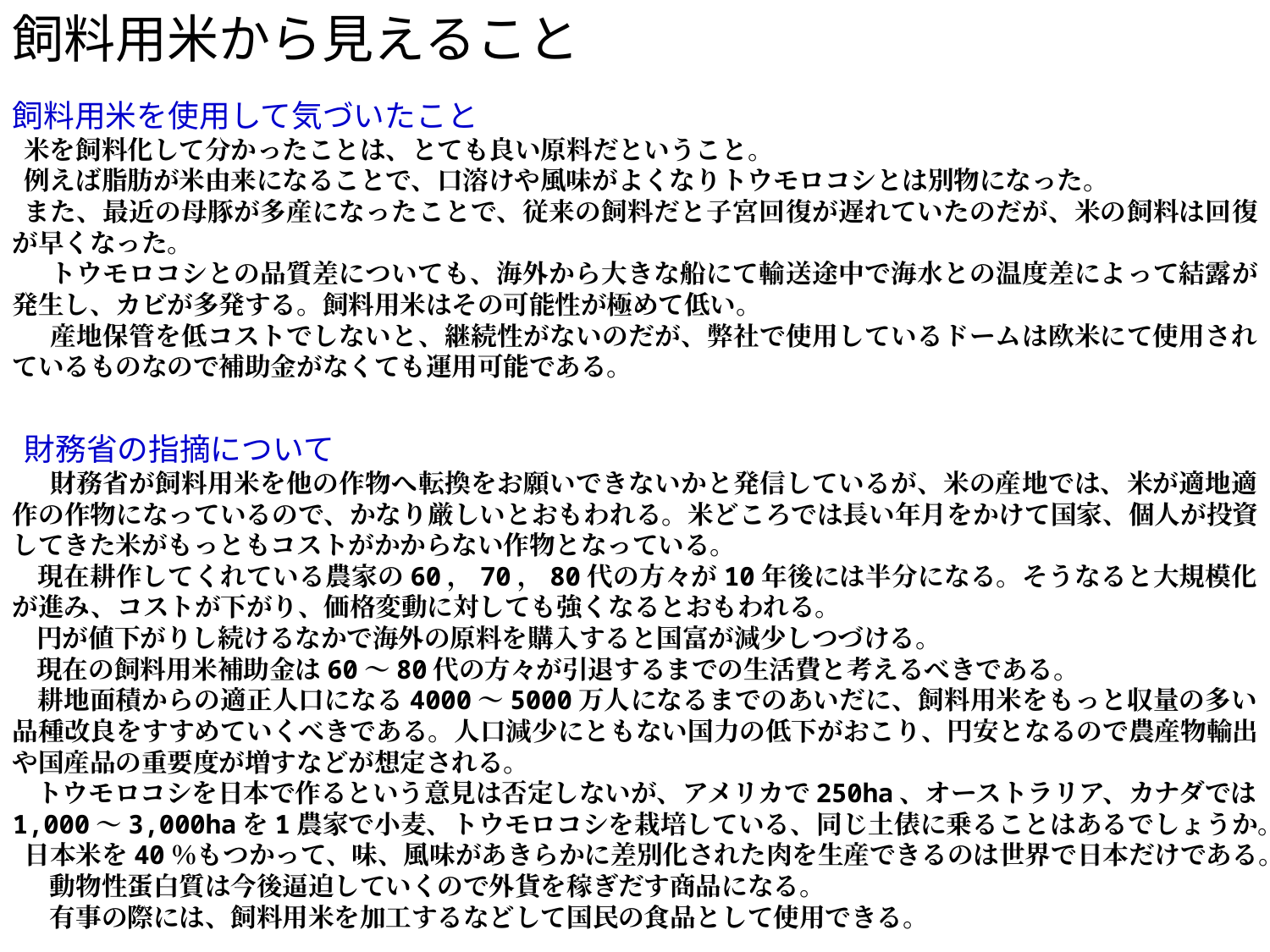

飼料用米から見えること

飼料用米を使用して気づいたこと
米を飼料化して分かったことは、とても良い原料だということ。
例えば脂肪が米由来になることで、口溶けや風味がよくなりトウモロコシとは別物になった。
また、最近の母豚が多産になったことで、従来の飼料だと子宮回復が遅れていたのだが、米の飼料は回復が早くなった。
　トウモロコシとの品質差についても、海外から大きな船にて輸送途中で海水との温度差によって結露が発生し、カビが多発する。飼料用米はその可能性が極めて低い。
　産地保管を低コストでしないと、継続性がないのだが、弊社で使用しているドームは欧米にて使用されているものなので補助金がなくても運用可能である。

財務省の指摘について
　財務省が飼料用米を他の作物へ転換をお願いできないかと発信しているが、米の産地では、米が適地適作の作物になっているので、かなり厳しいとおもわれる。米どころでは長い年月をかけて国家、個人が投資してきた米がもっともコストがかからない作物となっている。
 現在耕作してくれている農家の60，70，80代の方々が10年後には半分になる。そうなると大規模化が進み、コストが下がり、価格変動に対しても強くなるとおもわれる。
 円が値下がりし続けるなかで海外の原料を購入すると国富が減少しつづける。
 現在の飼料用米補助金は60～80代の方々が引退するまでの生活費と考えるべきである。
 耕地面積からの適正人口になる4000～5000万人になるまでのあいだに、飼料用米をもっと収量の多い品種改良をすすめていくべきである。人口減少にともない国力の低下がおこり、円安となるので農産物輸出や国産品の重要度が増すなどが想定される。
 トウモロコシを日本で作るという意見は否定しないが、アメリカで250ha、オーストラリア、カナダでは1,000～3,000haを1農家で小麦、トウモロコシを栽培している、同じ土俵に乗ることはあるでしょうか。
日本米を40％もつかって、味、風味があきらかに差別化された肉を生産できるのは世界で日本だけである。
　動物性蛋白質は今後逼迫していくので外貨を稼ぎだす商品になる。
　有事の際には、飼料用米を加工するなどして国民の食品として使用できる。